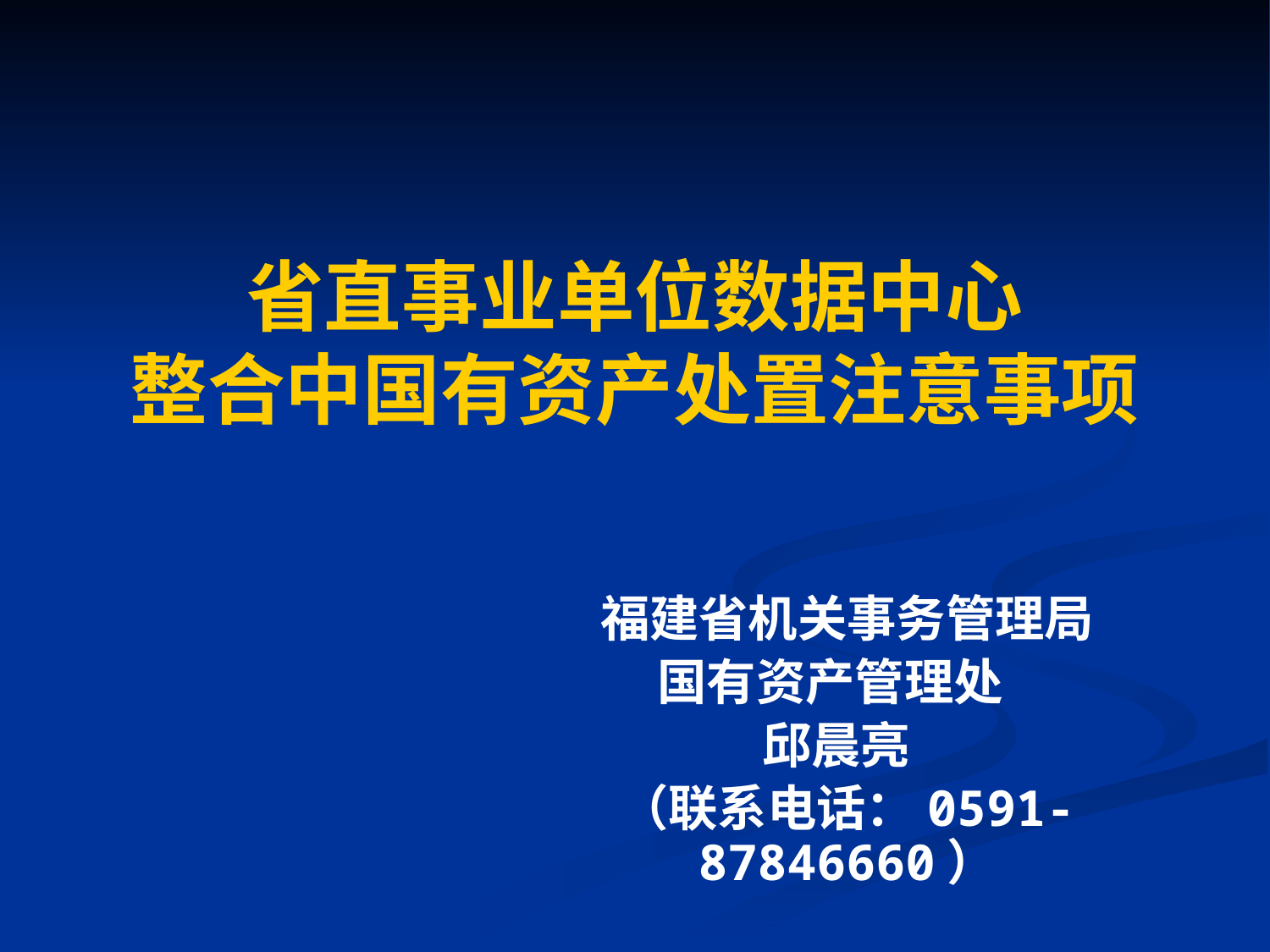

# 省直事业单位数据中心 整合中国有资产处置注意事项
福建省机关事务管理局
国有资产管理处
邱晨亮
（联系电话：0591-87846660）
1